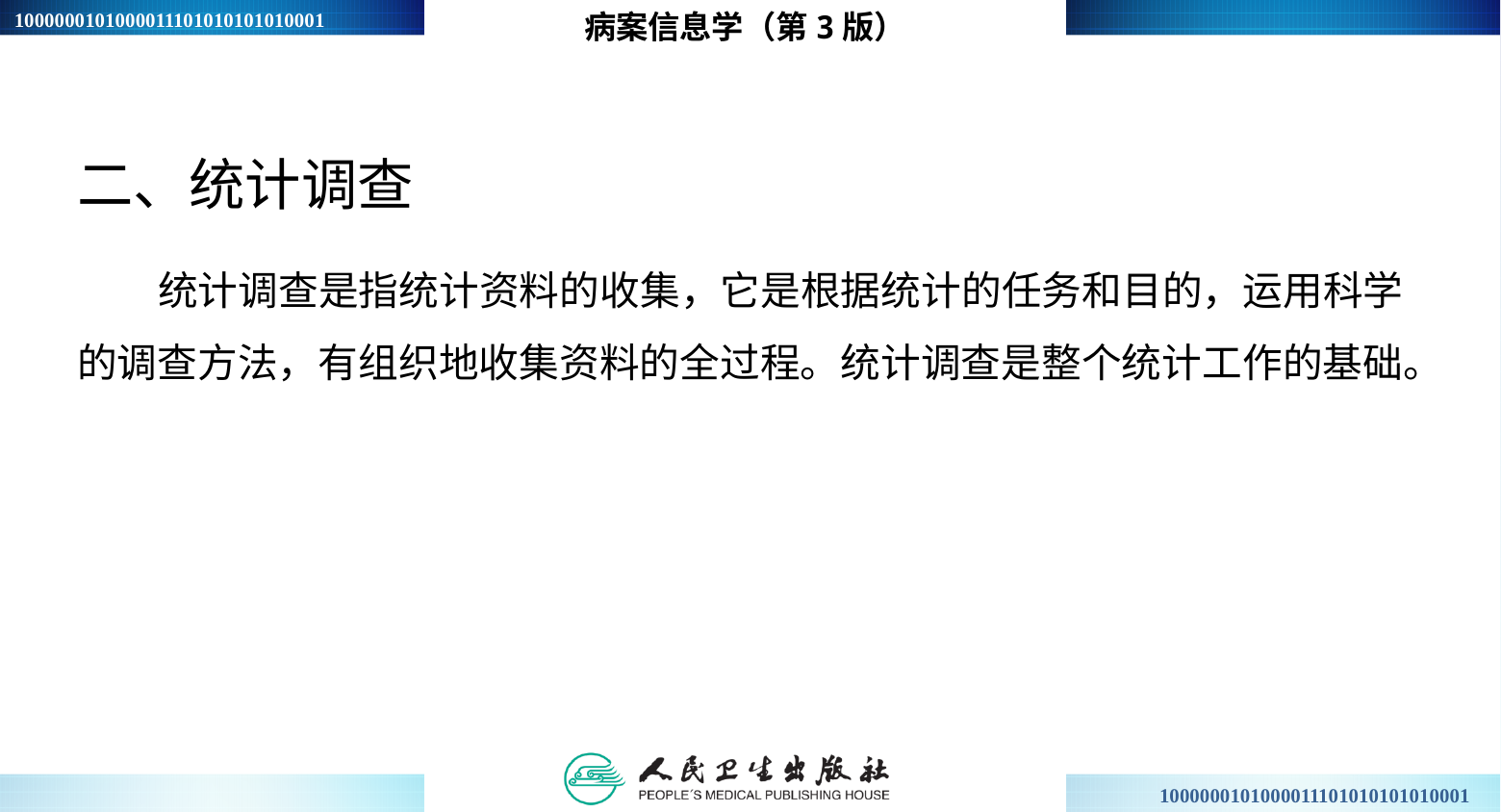

病案信息学（第3版）
二、统计调查
        统计调查是指统计资料的收集，它是根据统计的任务和目的，运用科学的调查方法，有组织地收集资料的全过程。统计调查是整个统计工作的基础。